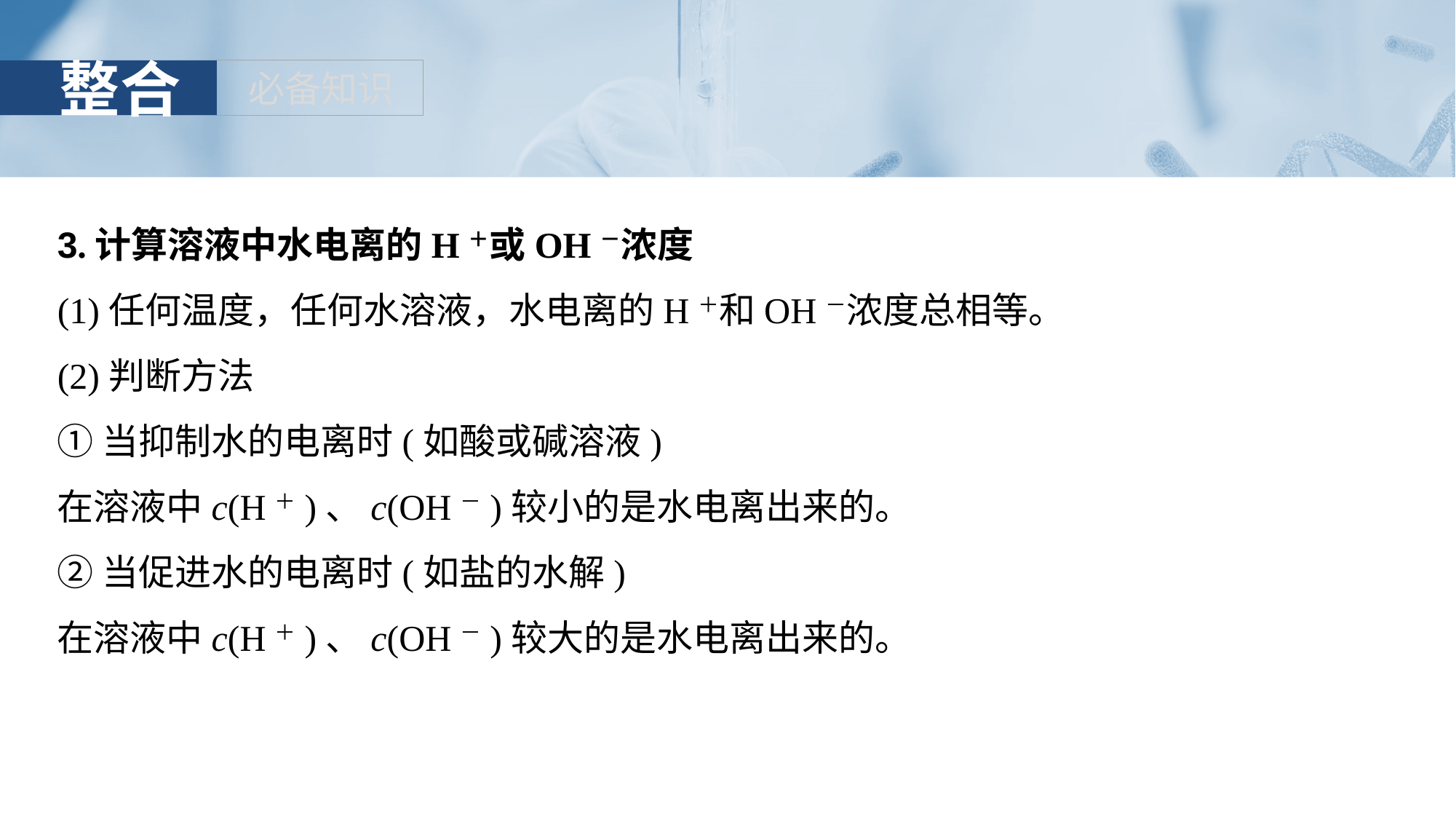

3.计算溶液中水电离的H＋或OH－浓度
(1)任何温度，任何水溶液，水电离的H＋和OH－浓度总相等。
(2)判断方法
①当抑制水的电离时(如酸或碱溶液)
在溶液中c(H＋)、c(OH－)较小的是水电离出来的。
②当促进水的电离时(如盐的水解)
在溶液中c(H＋)、c(OH－)较大的是水电离出来的。